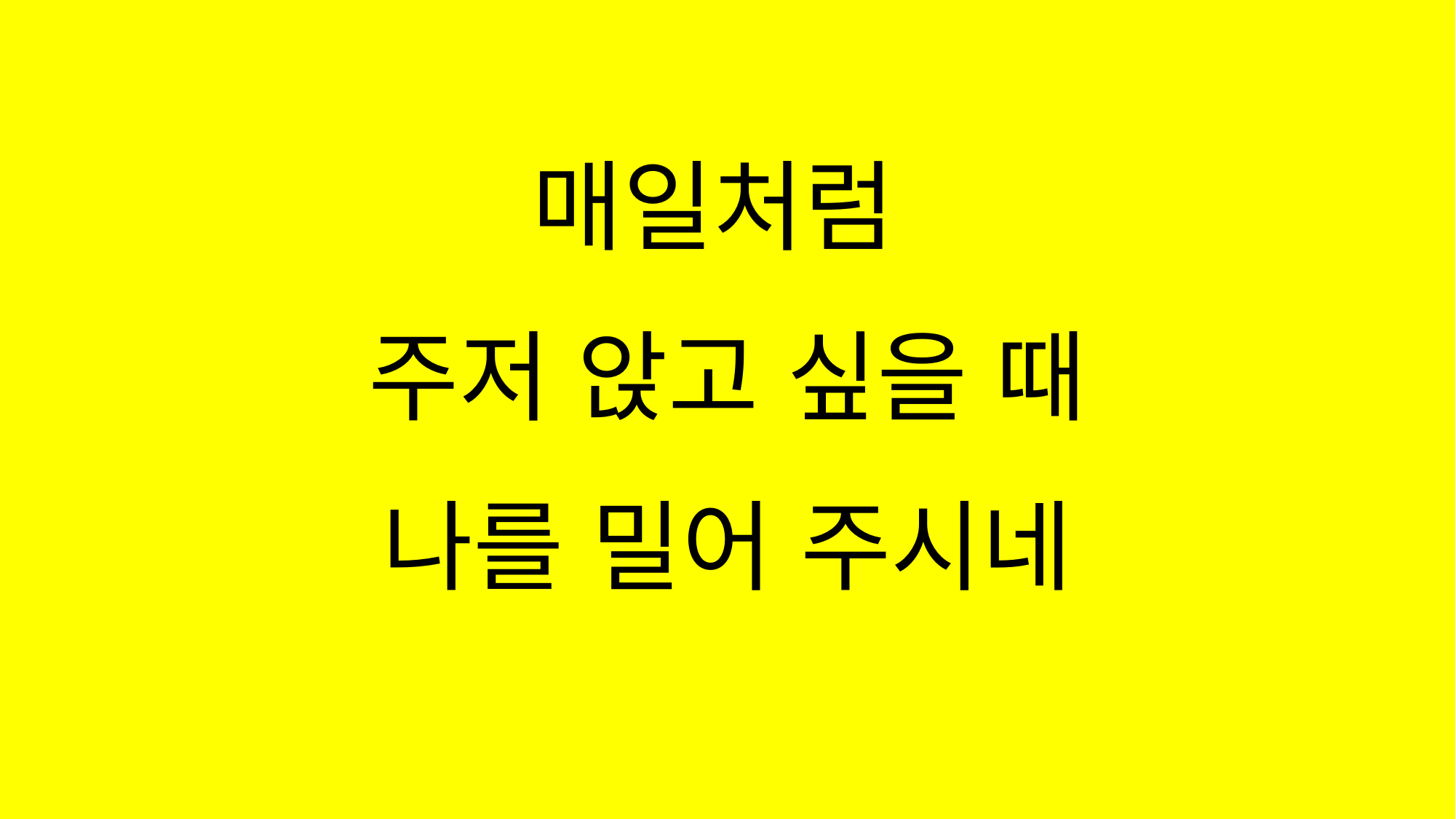

#
매일처럼

주저 앉고 싶을 때

나를 밀어 주시네